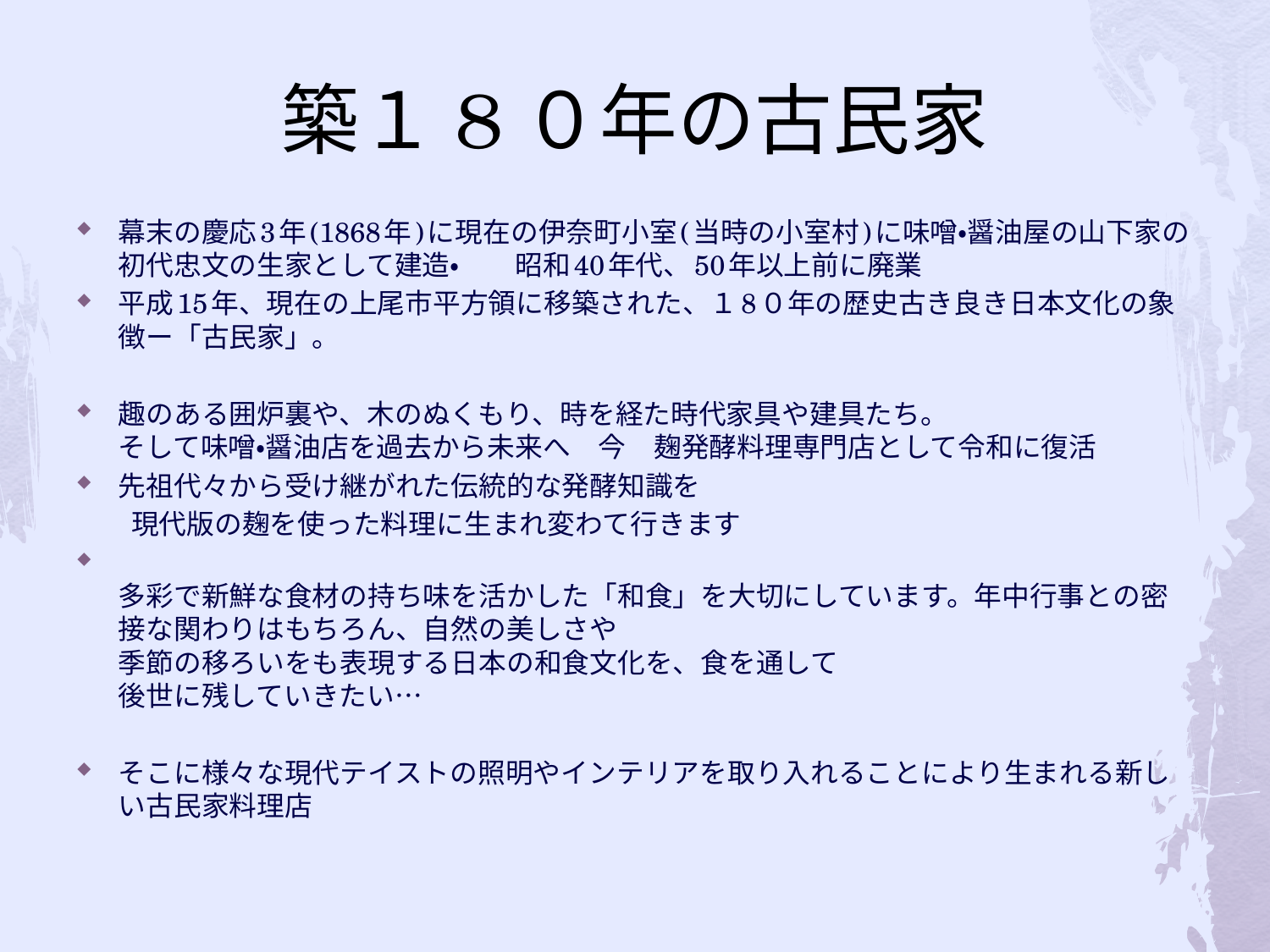

# 築１8０年の古民家
幕末の慶応3年(1868年)に現在の伊奈町小室(当時の小室村)に味噌・醤油屋の山下家の初代忠文の生家として建造・　　昭和40年代、50年以上前に廃業
平成15年、現在の上尾市平方領に移築された、１8０年の歴史古き良き日本文化の象徴ー「古民家」。

趣のある囲炉裏や、木のぬくもり、時を経た時代家具や建具たち。
そして味噌・醤油店を過去から未来へ　今　麹発酵料理専門店として令和に復活
先祖代々から受け継がれた伝統的な発酵知識を
　　現代版の麹を使った料理に生まれ変わて行きます
多彩で新鮮な食材の持ち味を活かした「和食」を大切にしています。年中行事との密接な関わりはもちろん、自然の美しさや
季節の移ろいをも表現する日本の和食文化を、食を通して
後世に残していきたい…

そこに様々な現代テイストの照明やインテリアを取り入れることにより生まれる新しい古民家料理店